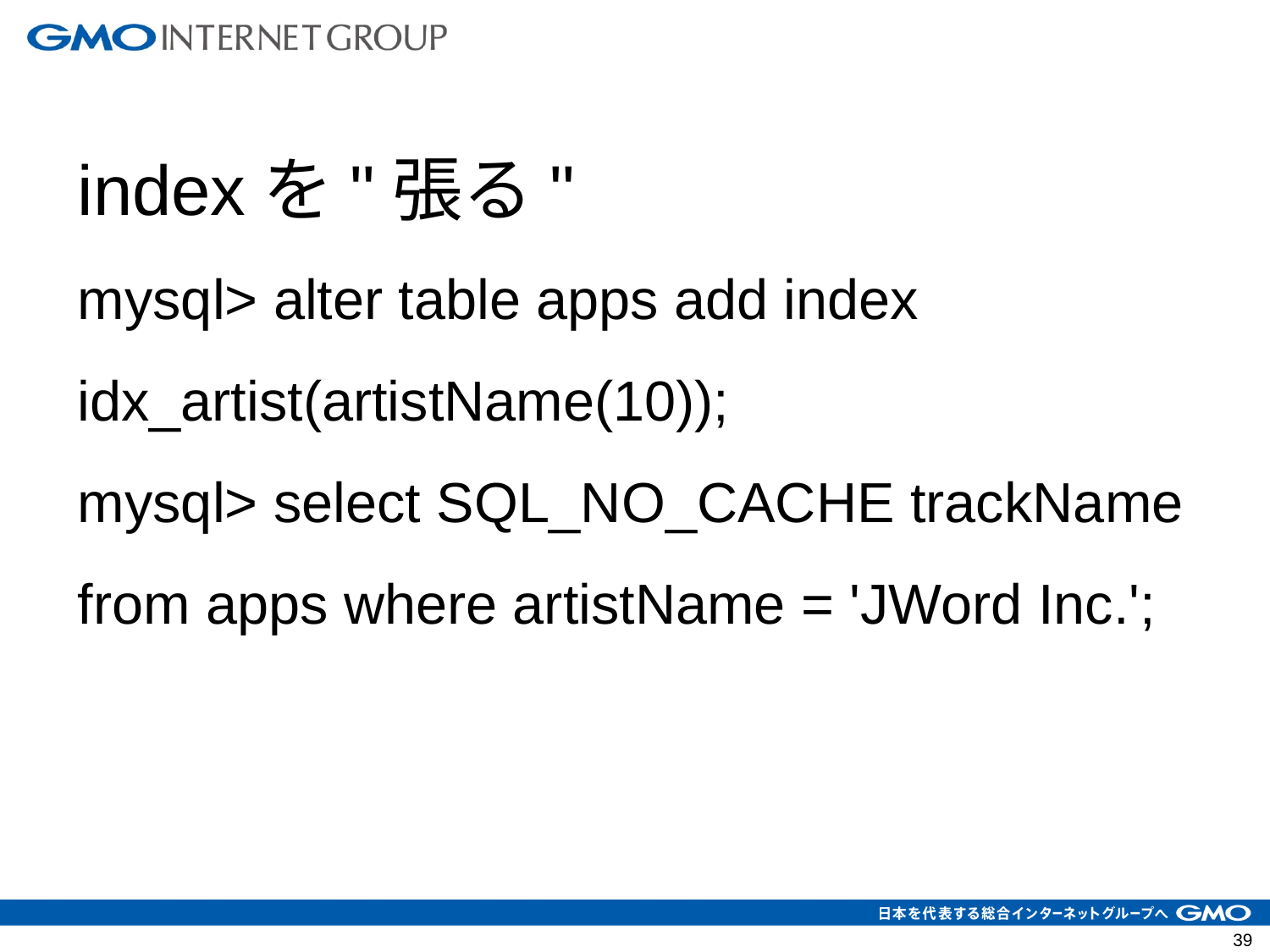

indexを"張る"
mysql> alter table apps add index idx_artist(artistName(10));
mysql> select SQL_NO_CACHE trackName from apps where artistName = 'JWord Inc.';